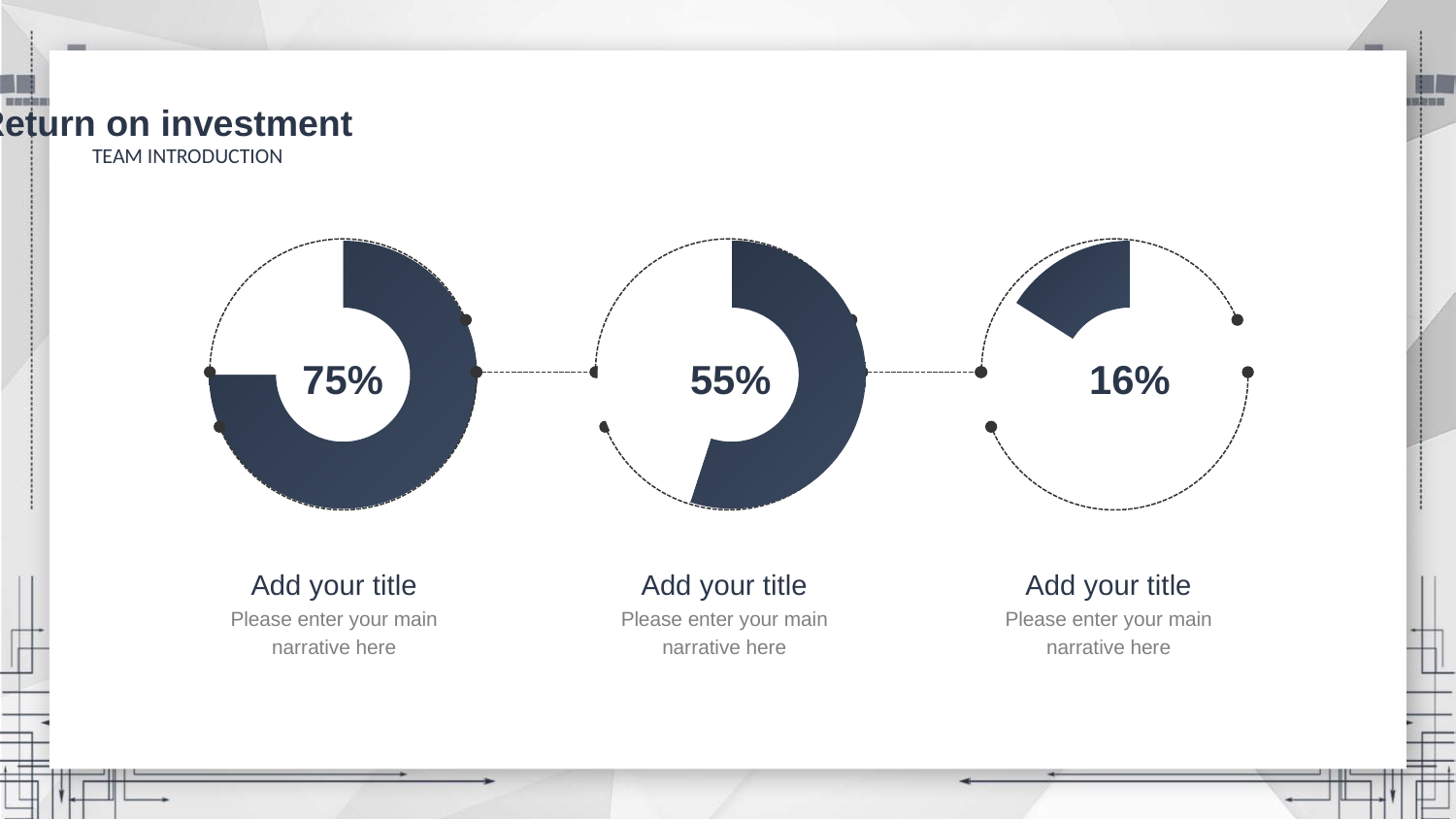

Return on investment
TEAM INTRODUCTION

### Chart

| Category | 销售额 |
|---|---|
| 第一季度 | 0.75 |
| 第二季度 | 0.25 |
75%

### Chart

| Category | 销售额 |
|---|---|
| 第一季度 | 0.55 |
| 第二季度 | 0.45 |
55%

### Chart

| Category | 销售额 |
|---|---|
| 第一季度 | 0.84 |
| 第二季度 | 0.16 |
16%

Add your title
Please enter your main narrative here
Add your title
Please enter your main narrative here
Add your title
Please enter your main narrative here